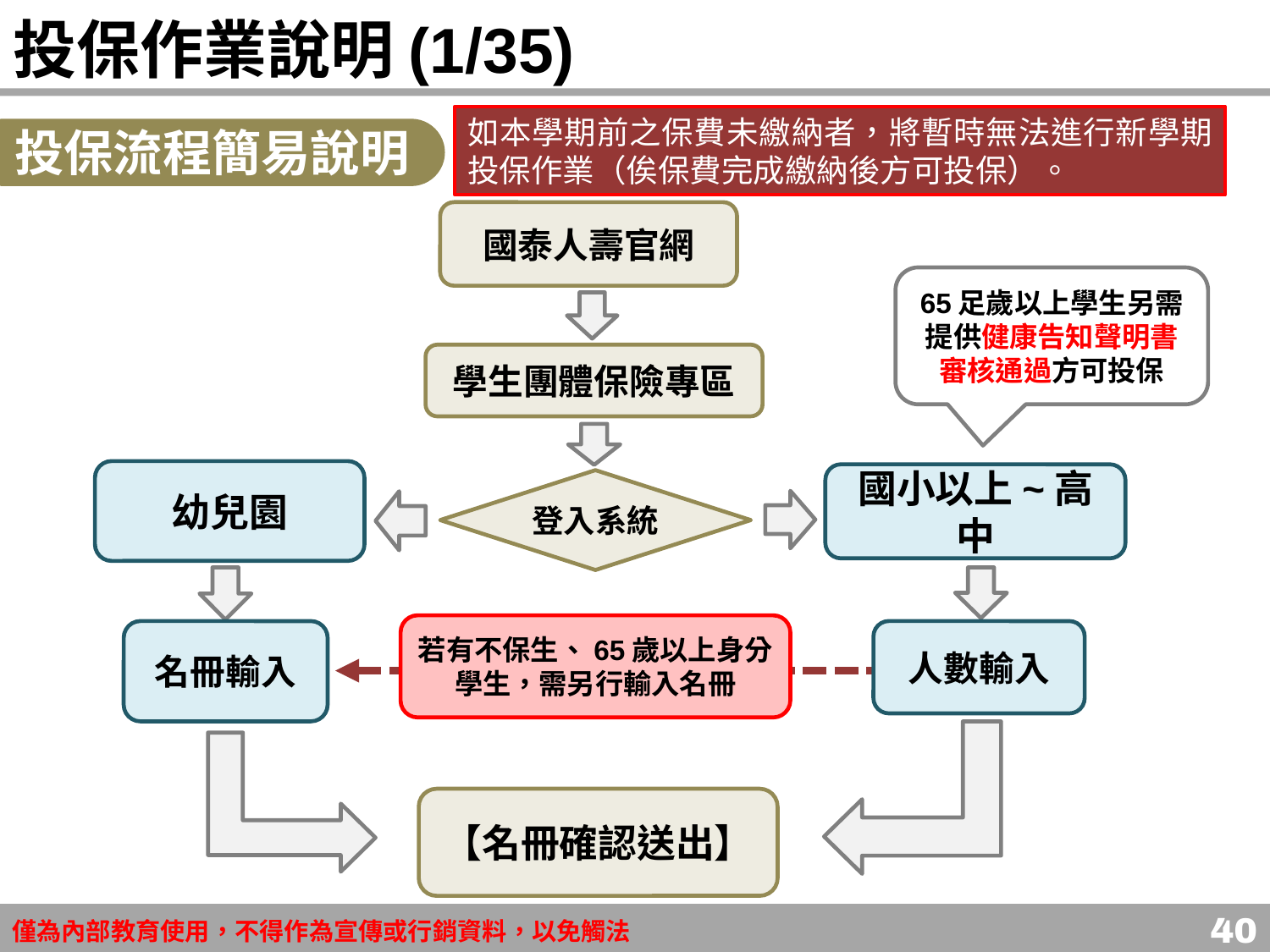

# 投保作業說明(1/35)
如本學期前之保費未繳納者，將暫時無法進行新學期投保作業（俟保費完成繳納後方可投保）。
投保流程簡易說明

國泰人壽官網

學生團體保險專區
國小以上~高中

名冊輸入
【名冊確認送出】

65足歲以上學生另需提供健康告知聲明書審核通過方可投保
若有不保生、65歲以上身分學生，需另行輸入名冊

幼兒園

登入系統

人數輸入
40